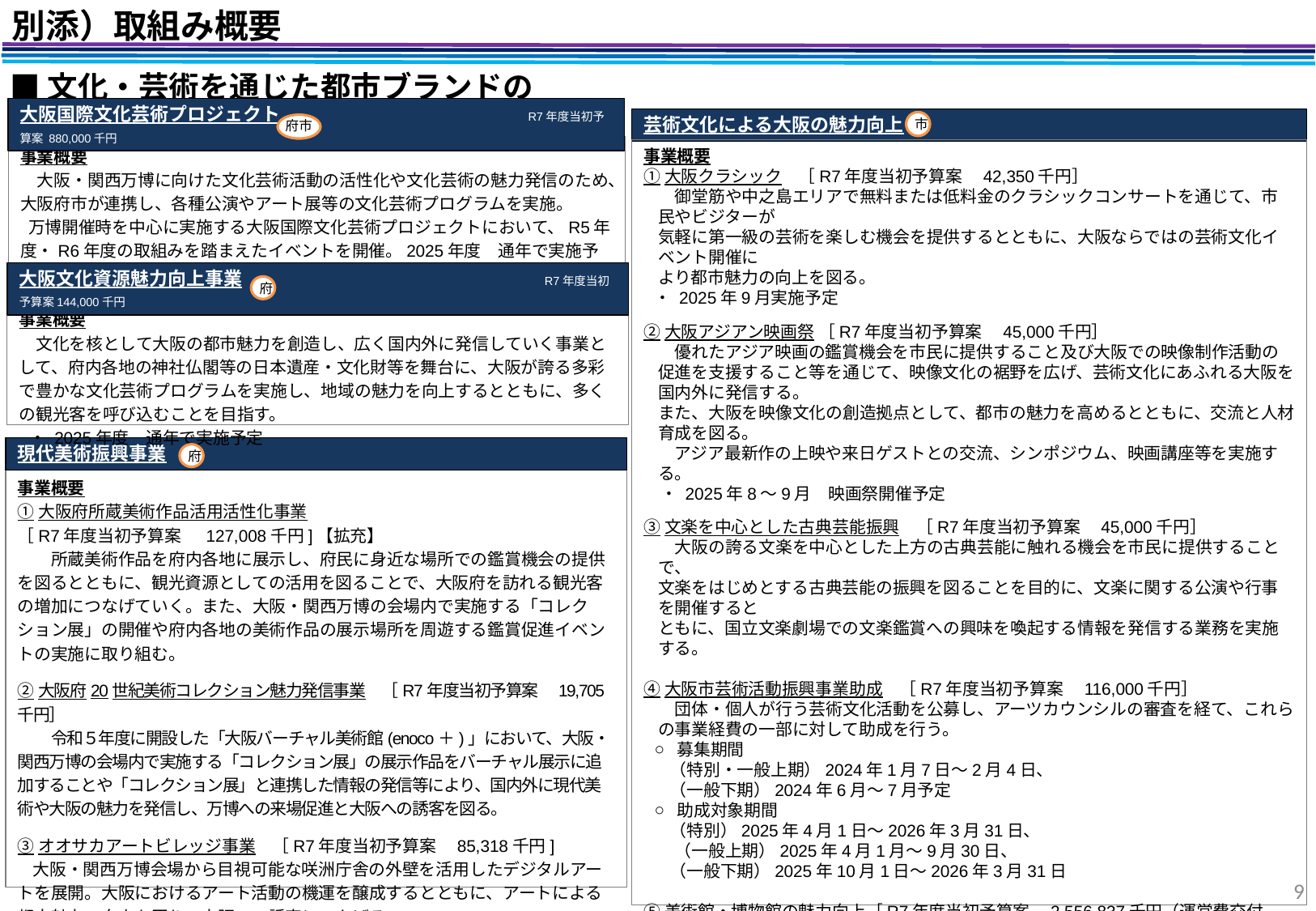

別添）取組み概要
■文化・芸術を通じた都市ブランドの形成
大阪国際文化芸術プロジェクト　　　　　　　　　　　　　 R7年度当初予算案 880,000千円
芸術文化による大阪の魅力向上
府市

市
事業概要
　大阪・関西万博に向けた文化芸術活動の活性化や文化芸術の魅力発信のため、大阪府市が連携し、各種公演やアート展等の文化芸術プログラムを実施。
 万博開催時を中心に実施する大阪国際文化芸術プロジェクトにおいて、R5年度・R6年度の取組みを踏まえたイベントを開催。2025年度　通年で実施予定
事業概要
①大阪クラシック　［R7年度当初予算案　42,350千円］
　御堂筋や中之島エリアで無料または低料金のクラシックコンサートを通じて、市民やビジターが
気軽に第一級の芸術を楽しむ機会を提供するとともに、大阪ならではの芸術文化イベント開催に
より都市魅力の向上を図る。
・ 2025年9月実施予定

②大阪アジアン映画祭 ［R7年度当初予算案　45,000千円］
　優れたアジア映画の鑑賞機会を市民に提供すること及び大阪での映像制作活動の促進を支援すること等を通じて、映像文化の裾野を広げ、芸術文化にあふれる大阪を国内外に発信する。
また、大阪を映像文化の創造拠点として、都市の魅力を高めるとともに、交流と人材育成を図る。
　アジア最新作の上映や来日ゲストとの交流、シンポジウム、映画講座等を実施する。
　・ 2025年8～9月　映画祭開催予定

③文楽を中心とした古典芸能振興　［R7年度当初予算案　45,000千円］
　大阪の誇る文楽を中心とした上方の古典芸能に触れる機会を市民に提供することで、
文楽をはじめとする古典芸能の振興を図ることを目的に、文楽に関する公演や行事を開催すると
ともに、国立文楽劇場での文楽鑑賞への興味を喚起する情報を発信する業務を実施する。

④大阪市芸術活動振興事業助成　［R7年度当初予算案　116,000千円］
　団体・個人が行う芸術文化活動を公募し、アーツカウンシルの審査を経て、これらの事業経費の一部に対して助成を行う。
募集期間
   （特別・一般上期）2024年1月7日～2月4日、
   （一般下期）2024年6月～7月予定
助成対象期間
   （特別）2025年4月1日～2026年3月31日、
　 （一般上期）2025年4月1月～9月30日、
   （一般下期）2025年10月1日～2026年3月31日

⑤美術館・博物館の魅力向上［R7年度当初予算案　2,556,837千円（運営費交付金）］
　「都市のコアとしてのミュージアム」の実現に向けて、（地独）大阪市博物館機構に第２期（2024～2028年度）中期目標を示し、運営費交付金を交付。 （地独）大阪市博物館機構は、来館者目線に立った徹底したサービスの向上、博物館・美術館を一体的に運営する強みを活かした活動に重点的に取り組む。
マスメディア等と連携した特別展及び企画展の誘致。
６館（大阪市立科学館、大阪市立東洋陶磁美術館、大阪歴史博物館、大阪市立自然史博物館、大阪市立美術館、大阪中之島美術館）の一体的な広報
大阪文化資源魅力向上事業　　　　　　　　　　　　　　　　R7年度当初予算案144,000千円
府
事業概要
　文化を核として大阪の都市魅力を創造し、広く国内外に発信していく事業として、府内各地の神社仏閣等の日本遺産・文化財等を舞台に、大阪が誇る多彩で豊かな文化芸術プログラムを実施し、地域の魅力を向上するとともに、多くの観光客を呼び込むことを目指す。
・ 2025年度　通年で実施予定
現代美術振興事業
事業概要
①大阪府所蔵美術作品活用活性化事業
［R7年度当初予算案　 127,008千円]【拡充】
　　所蔵美術作品を府内各地に展示し、府民に身近な場所での鑑賞機会の提供を図るとともに、観光資源としての活用を図ることで、大阪府を訪れる観光客の増加につなげていく。また、大阪・関西万博の会場内で実施する「コレクション展」の開催や府内各地の美術作品の展示場所を周遊する鑑賞促進イベントの実施に取り組む。

②大阪府20世紀美術コレクション魅力発信事業　［R7年度当初予算案　19,705千円］
　　令和５年度に開設した「大阪バーチャル美術館(enoco＋)」において、大阪・関西万博の会場内で実施する「コレクション展」の展示作品をバーチャル展示に追加することや「コレクション展」と連携した情報の発信等により、国内外に現代美術や大阪の魅力を発信し、万博への来場促進と大阪への誘客を図る。

③オオサカアートビレッジ事業　［R7年度当初予算案　85,318千円]
   大阪・関西万博会場から目視可能な咲洲庁舎の外壁を活用したデジタルアートを展開。大阪におけるアート活動の機運を醸成するとともに、アートによる都市魅力の向上を図り、大阪への誘客につなげる。
府
9